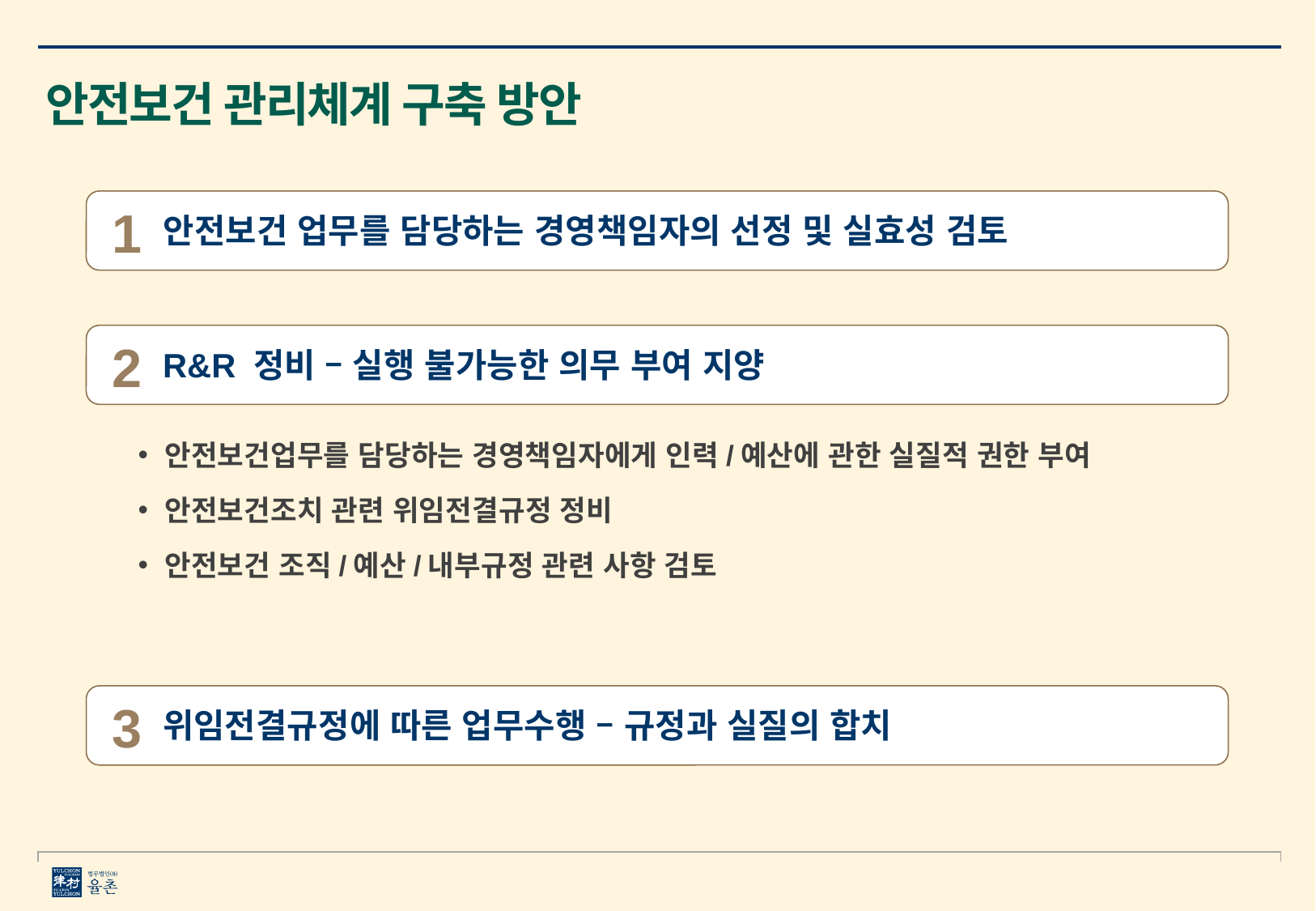

안전보건 관리체계 구축 방안

1
안전보건 업무를 담당하는 경영책임자의 선정 및 실효성 검토
중대산업재해

2
R&R 정비 – 실행 불가능한 의무 부여 지양
안전보건업무를 담당하는 경영책임자에게 인력/예산에 관한 실질적 권한 부여
안전보건조치 관련 위임전결규정 정비
안전보건 조직/예산/내부규정 관련 사항 검토

3
위임전결규정에 따른 업무수행 – 규정과 실질의 합치